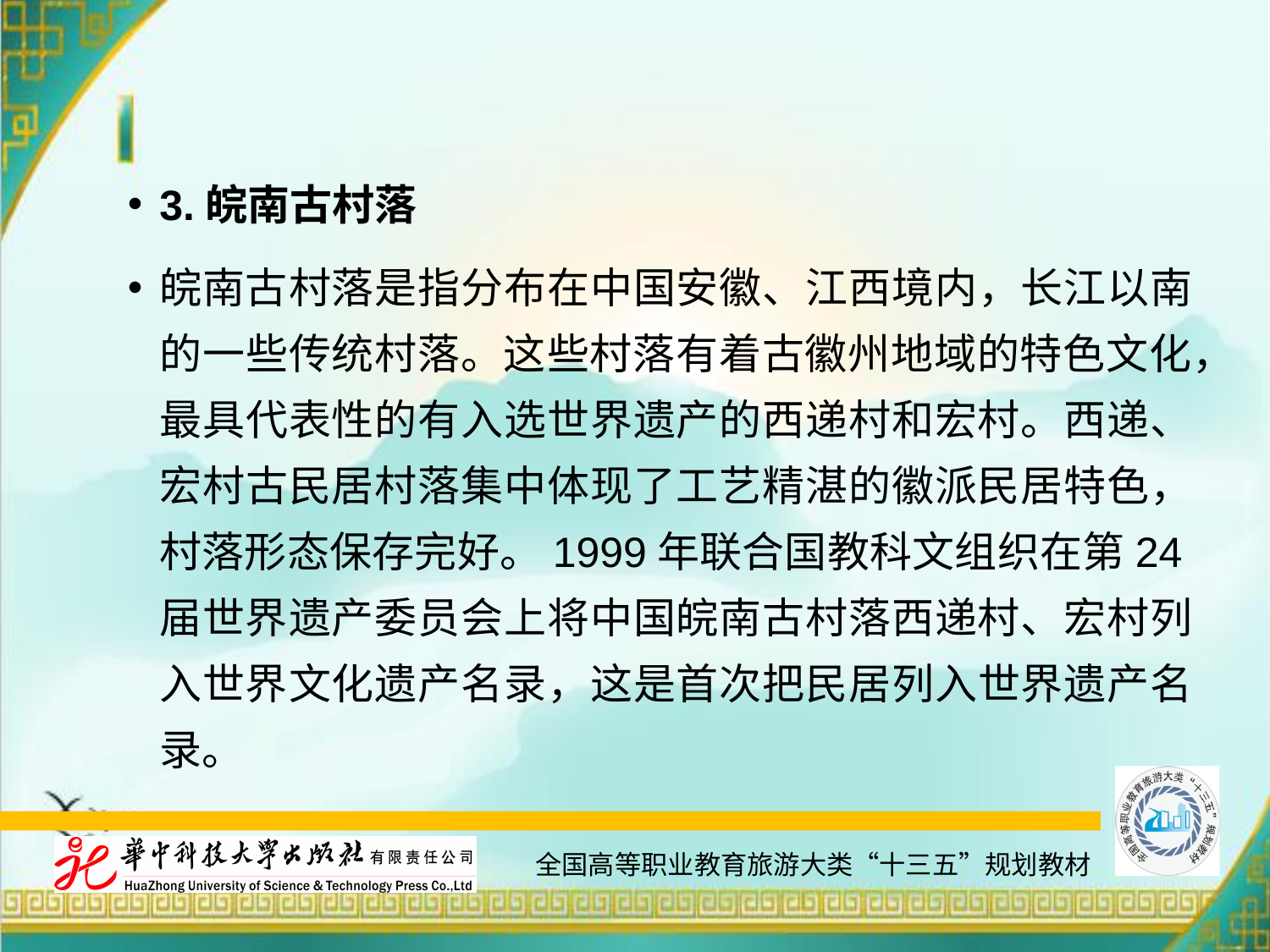

#
3.皖南古村落
皖南古村落是指分布在中国安徽、江西境内，长江以南的一些传统村落。这些村落有着古徽州地域的特色文化，最具代表性的有入选世界遗产的西递村和宏村。西递、宏村古民居村落集中体现了工艺精湛的徽派民居特色，村落形态保存完好。1999年联合国教科文组织在第24届世界遗产委员会上将中国皖南古村落西递村、宏村列入世界文化遗产名录，这是首次把民居列入世界遗产名录。